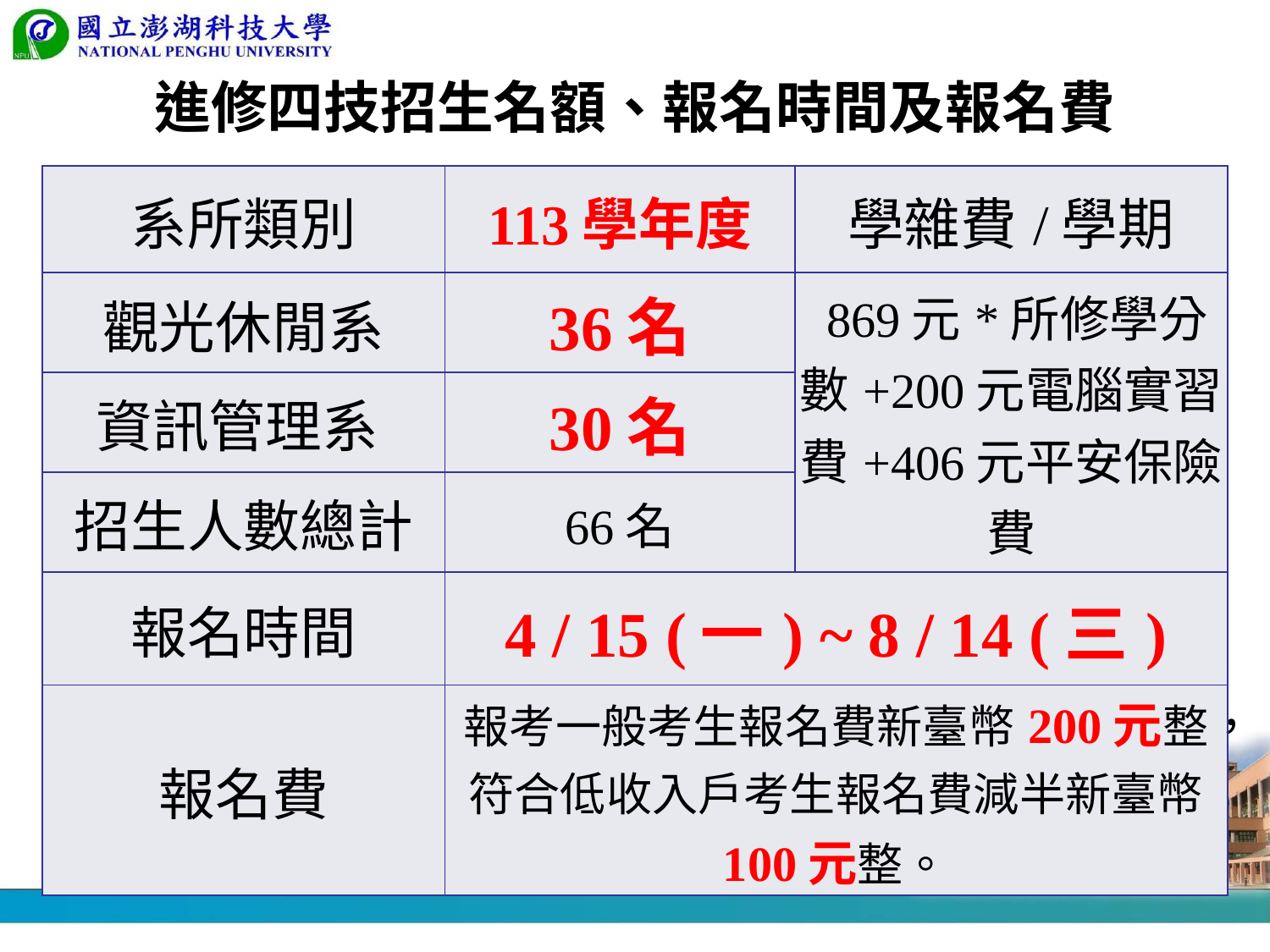

# 進修四技招生名額、報名時間及報名費
| 系所類別 | 113學年度 | 學雜費/學期 |
| --- | --- | --- |
| 觀光休閒系 | 36名 | 869元\*所修學分數+200元電腦實習費+406元平安保險費 |
| 資訊管理系 | 30名 |  |
| 招生人數總計 | 66名 |  |
| 報名時間 | 4 / 15 (一) ~ 8 / 14 (三) |  |
| 報名費 | 報考一般考生報名費新臺幣200元整，符合低收入戶考生報名費減半新臺幣 100元整。 |  |